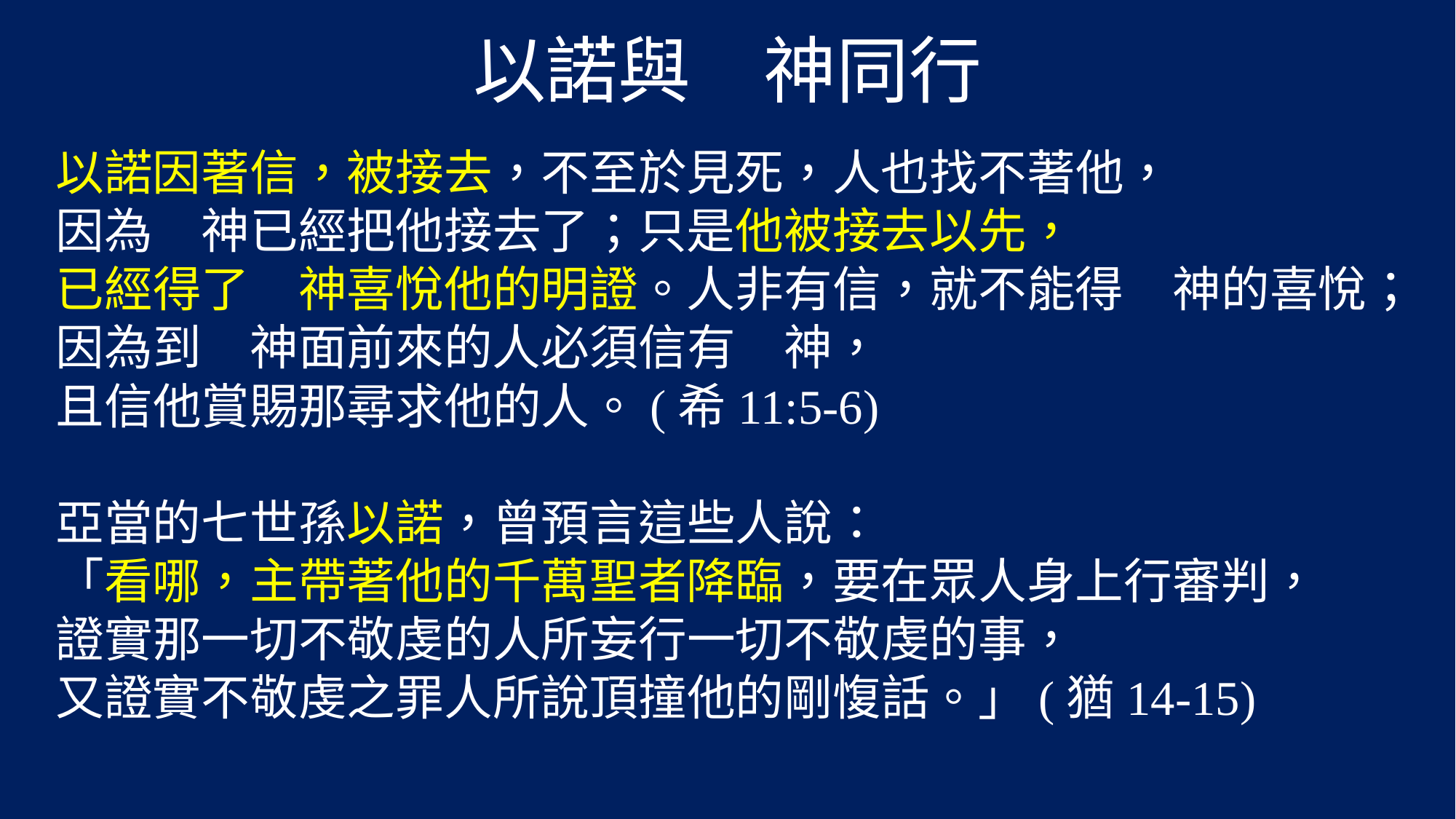

# 以諾與　神同行
以諾因著信，被接去，不至於見死，人也找不著他，
因為　神已經把他接去了；只是他被接去以先，
已經得了　神喜悅他的明證。人非有信，就不能得　神的喜悅；
因為到　神面前來的人必須信有　神，
且信他賞賜那尋求他的人。(希11:5-6)

亞當的七世孫以諾，曾預言這些人說：
「看哪，主帶著他的千萬聖者降臨，要在眾人身上行審判，
證實那一切不敬虔的人所妄行一切不敬虔的事，
又證實不敬虔之罪人所說頂撞他的剛愎話。」(猶14-15)